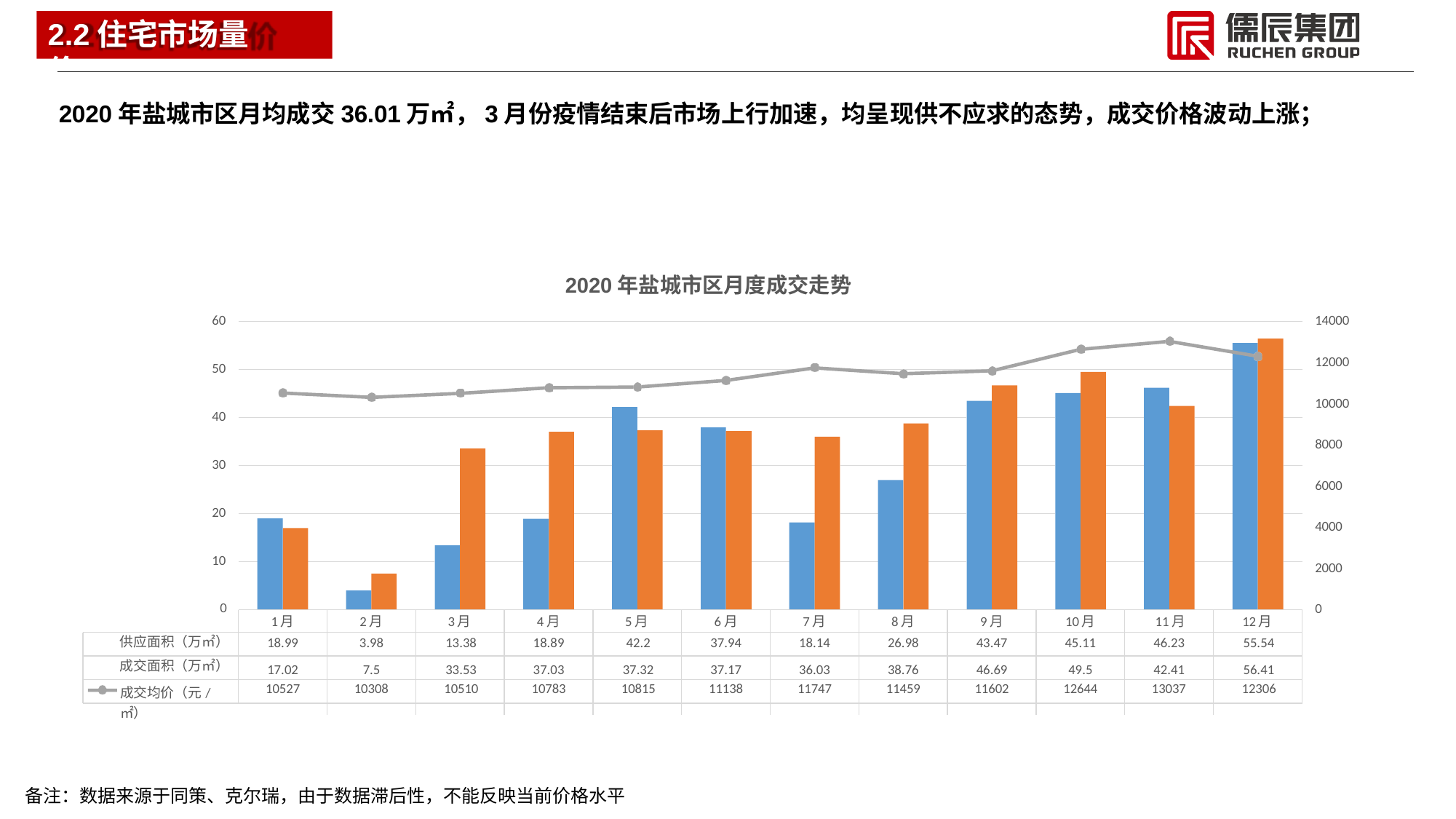

# 2.2住宅市场量价

2020年盐城市区月均成交36.01万㎡，3月份疫情结束后市场上行加速，均呈现供不应求的态势，成交价格波动上涨；
2020年盐城市区月度成交走势
60
14000

12000

50

10000

40

8000

30

6000

20

4000

10
2000

0
| 0 | 1月 | 2月 | 3月 | 4月 | 5月 | 6月 | 7月 | 8月 | 9月 | 10月 | 11月 | 12月 |
| --- | --- | --- | --- | --- | --- | --- | --- | --- | --- | --- | --- | --- |
|  |  |  |  |  |  |  |  |  |  |  |  |  |
|  | 18.99 | 3.98 | 13.38 | 18.89 | 42.2 | 37.94 | 18.14 | 26.98 | 43.47 | 45.11 | 46.23 | 55.54 |
|  |  |  |  |  |  |  |  |  |  |  |  |  |
|  | 17.02 | 7.5 | 33.53 | 37.03 | 37.32 | 37.17 | 36.03 | 38.76 | 46.69 | 49.5 | 42.41 | 56.41 |
| 成交均价（元/㎡） | 10527 | 10308 | 10510 | 10783 | 10815 | 11138 | 11747 | 11459 | 11602 | 12644 | 13037 | 12306 |

供应面积（万㎡） 成交面积（万㎡）

备注：数据来源于同策、克尔瑞，由于数据滞后性，不能反映当前价格水平